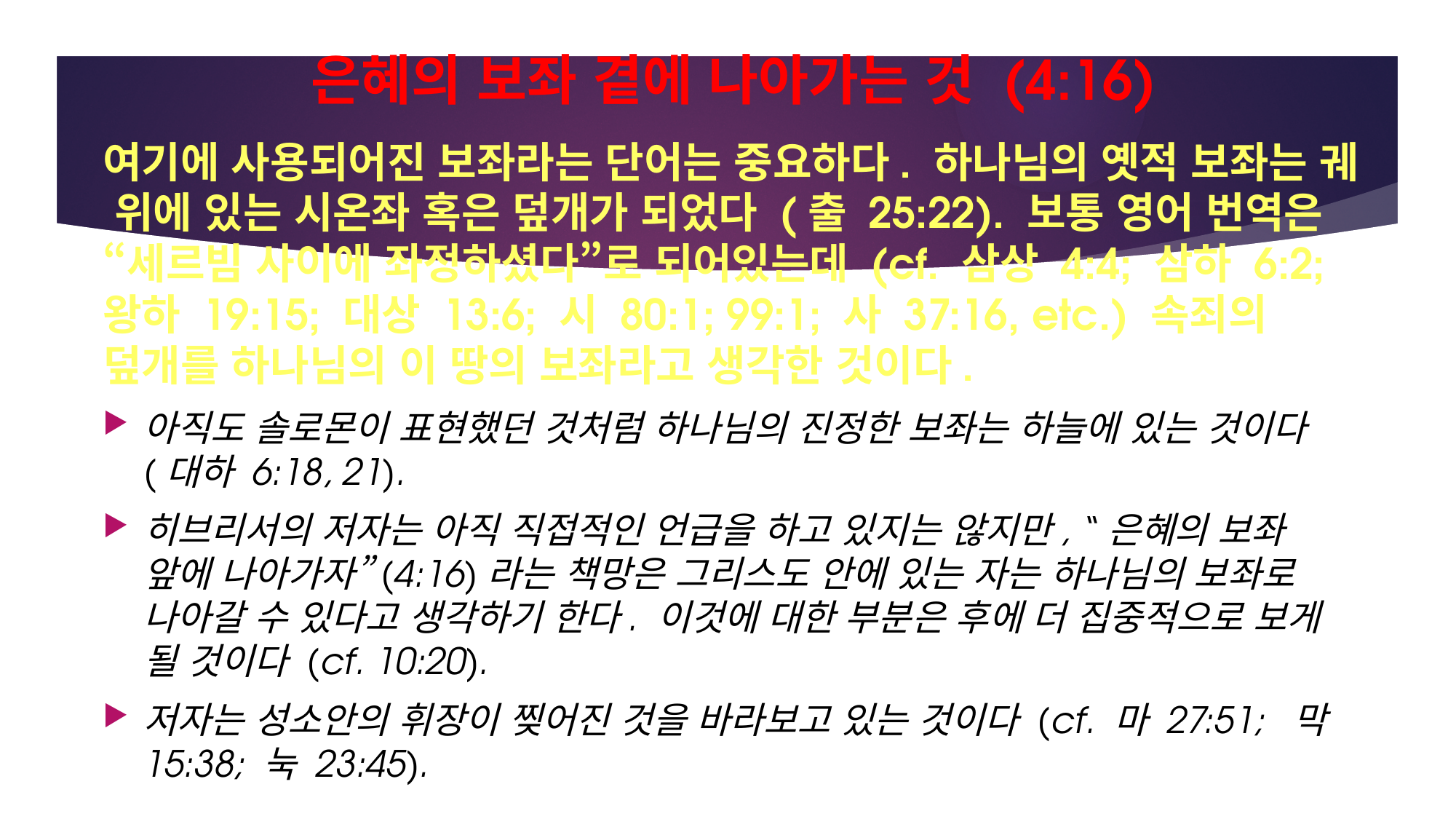

# 은혜의 보좌 곁에 나아가는 것 (4:16)
여기에 사용되어진 보좌라는 단어는 중요하다. 하나님의 옛적 보좌는 궤  위에 있는 시온좌 혹은 덮개가 되었다 (출 25:22). 보통 영어 번역은 “세르빔 사이에 좌정하셨다”로 되어있는데 (cf. 삼상 4:4; 삼하 6:2; 왕하 19:15; 대상 13:6; 시 80:1; 99:1; 사 37:16, etc.) 속죄의 덮개를 하나님의 이 땅의 보좌라고 생각한 것이다.
아직도 솔로몬이 표현했던 것처럼 하나님의 진정한 보좌는 하늘에 있는 것이다 (대하 6:18, 21).
히브리서의 저자는 아직 직접적인 언급을 하고 있지는 않지만, “은혜의 보좌 앞에 나아가자”(4:16)라는 책망은 그리스도 안에 있는 자는 하나님의 보좌로 나아갈 수 있다고 생각하기 한다. 이것에 대한 부분은 후에 더 집중적으로 보게 될 것이다 (cf. 10:20).
저자는 성소안의 휘장이 찢어진 것을 바라보고 있는 것이다 (cf. 마 27:51;  막 15:38; 눅 23:45).